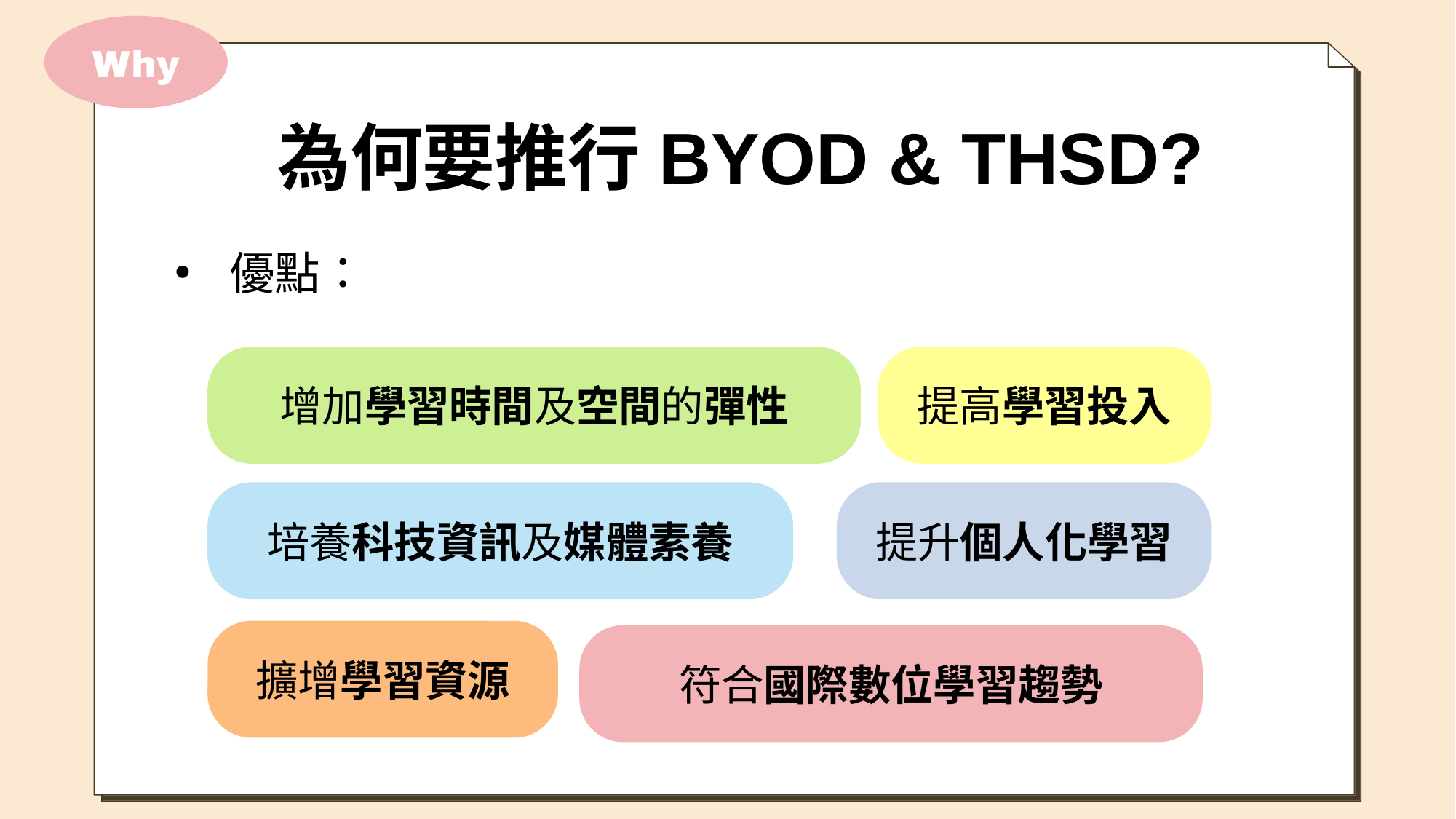

Why

# 為何要推行BYOD & THSD?
優點：
增加學習時間及空間的彈性
提高學習投入
培養科技資訊及媒體素養
提升個人化學習
擴增學習資源
符合國際數位學習趨勢